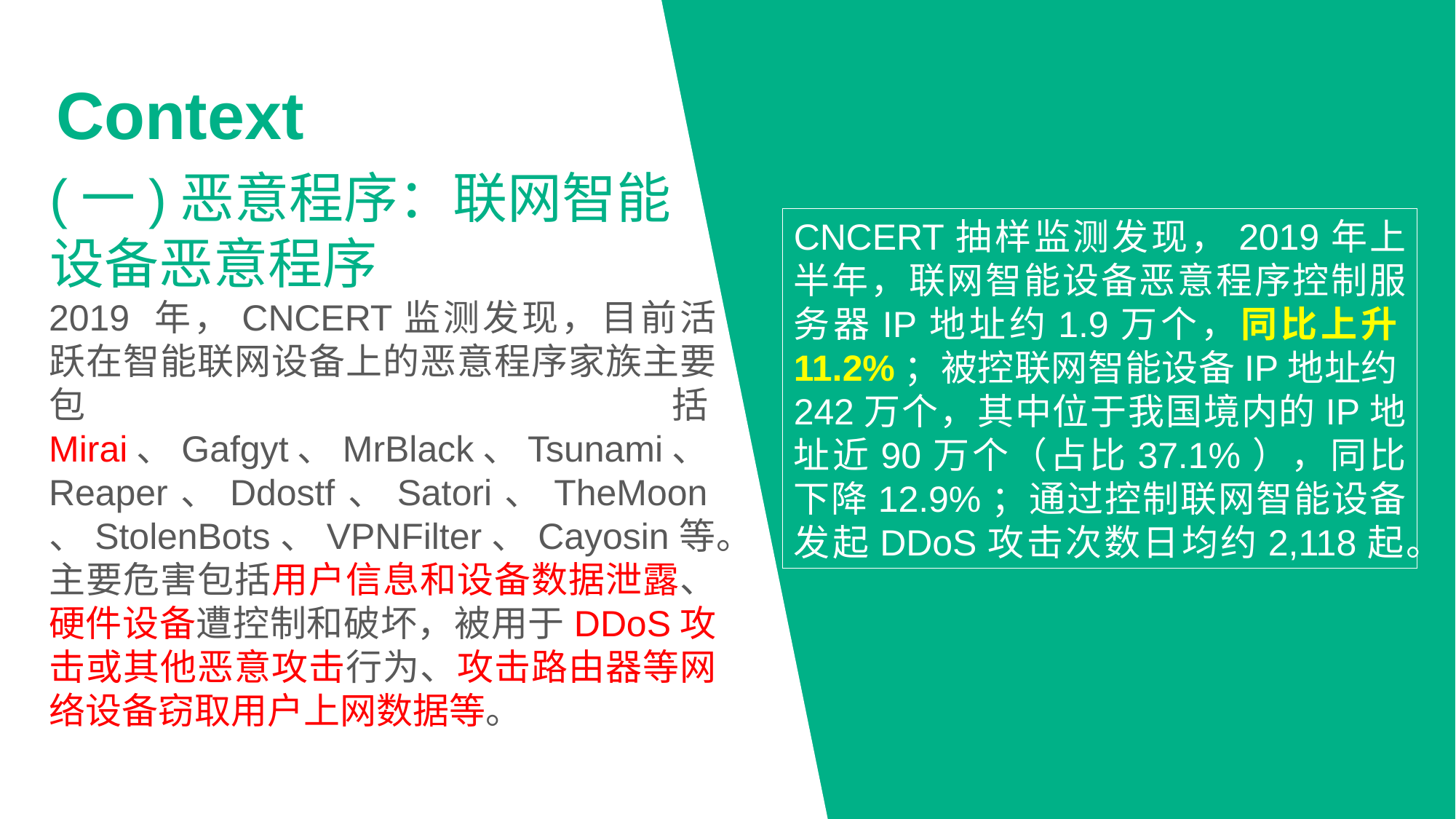

Context
(一)恶意程序：联网智能设备恶意程序
CNCERT抽样监测发现，2019年上半年，联网智能设备恶意程序控制服务器IP地址约1.9万个，同比上升11.2%；被控联网智能设备IP地址约242万个，其中位于我国境内的IP地址近90万个（占比37.1%），同比下降12.9%；通过控制联网智能设备发起DDoS攻击次数日均约2,118起。
2019 年，CNCERT监测发现，目前活跃在智能联网设备上的恶意程序家族主要包括Mirai、Gafgyt、MrBlack、Tsunami、Reaper、Ddostf、Satori、TheMoon、StolenBots、VPNFilter、Cayosin等。主要危害包括用户信息和设备数据泄露、硬件设备遭控制和破坏，被用于DDoS攻击或其他恶意攻击行为、攻击路由器等网络设备窃取用户上网数据等。